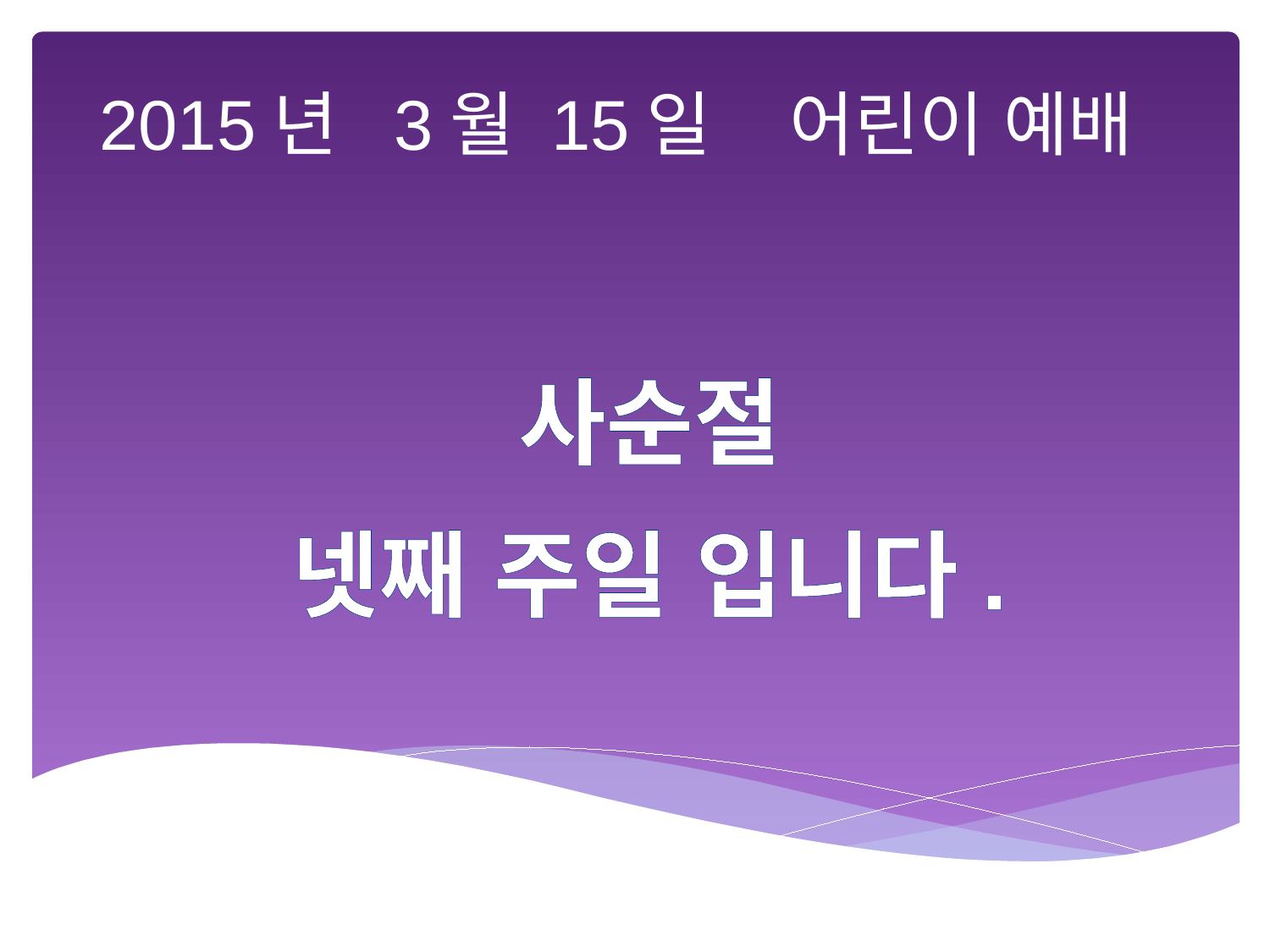

2015년  3월 15일    어린이 예배
사순절

넷째 주일 입니다.